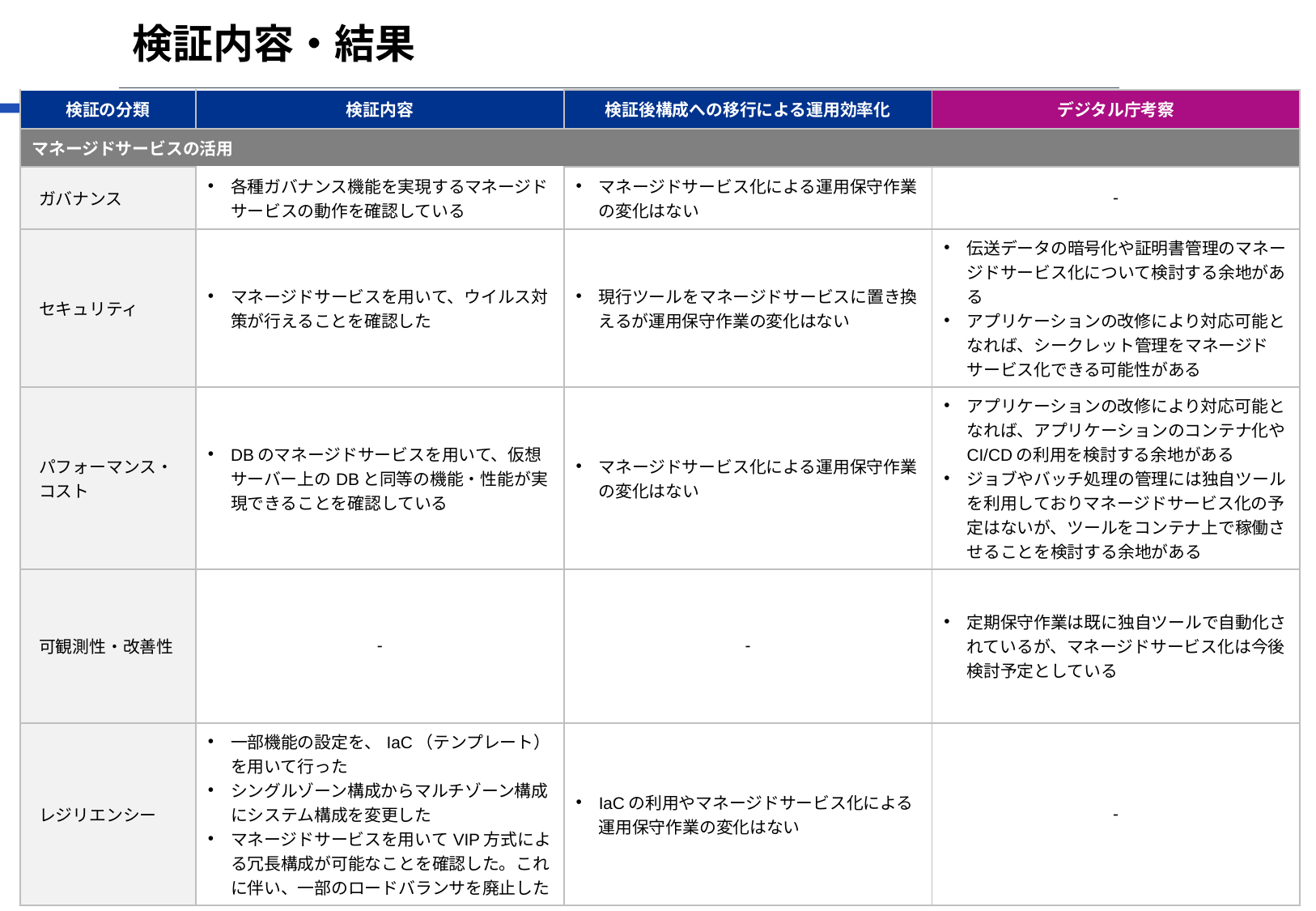

# 検証内容・結果
| 検証の分類 | 検証内容 | 検証後構成への移行による運用効率化 | デジタル庁考察 |
| --- | --- | --- | --- |
| マネージドサービスの活用 |  |  |  |
| ガバナンス | 各種ガバナンス機能を実現するマネージドサービスの動作を確認している | マネージドサービス化による運用保守作業の変化はない | ‐ |
| セキュリティ | マネージドサービスを用いて、ウイルス対策が行えることを確認した | 現行ツールをマネージドサービスに置き換えるが運用保守作業の変化はない | 伝送データの暗号化や証明書管理のマネージドサービス化について検討する余地がある アプリケーションの改修により対応可能となれば、シークレット管理をマネージドサービス化できる可能性がある |
| パフォーマンス・コスト | DBのマネージドサービスを用いて、仮想サーバー上のDBと同等の機能・性能が実現できることを確認している | マネージドサービス化による運用保守作業の変化はない | アプリケーションの改修により対応可能となれば、アプリケーションのコンテナ化やCI/CDの利用を検討する余地がある ジョブやバッチ処理の管理には独自ツールを利用しておりマネージドサービス化の予定はないが、ツールをコンテナ上で稼働させることを検討する余地がある |
| 可観測性・改善性 | ‐ | ‐ | 定期保守作業は既に独自ツールで自動化されているが、マネージドサービス化は今後検討予定としている |
| レジリエンシー | 一部機能の設定を、IaC（テンプレート）を用いて行った シングルゾーン構成からマルチゾーン構成にシステム構成を変更した マネージドサービスを用いてVIP方式による冗長構成が可能なことを確認した。これに伴い、一部のロードバランサを廃止した | IaCの利用やマネージドサービス化による運用保守作業の変化はない | ‐ |
22